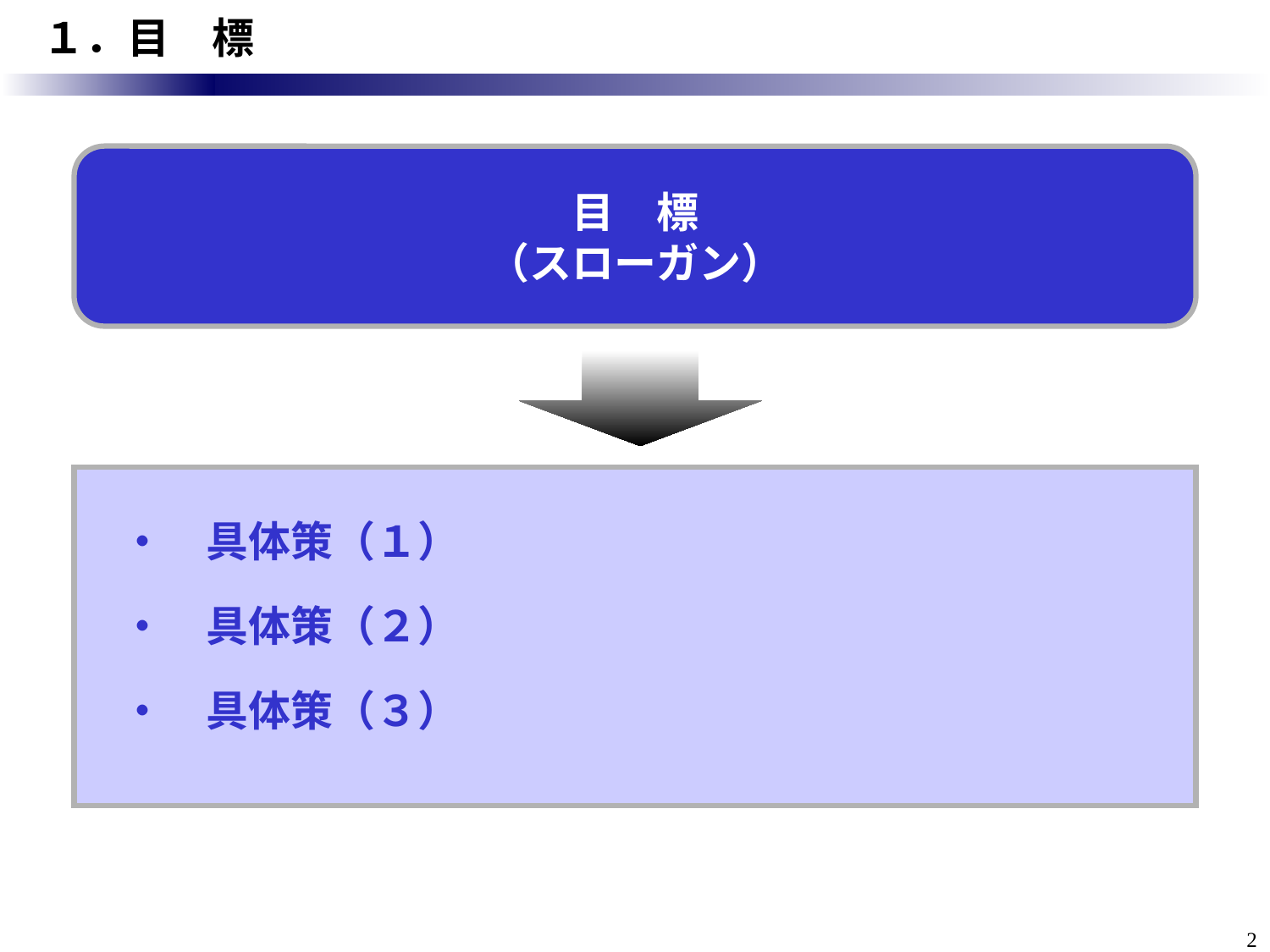

１．目　標
目　標
（スローガン）

・　具体策（１）
・　具体策（２）
・　具体策（３）
2